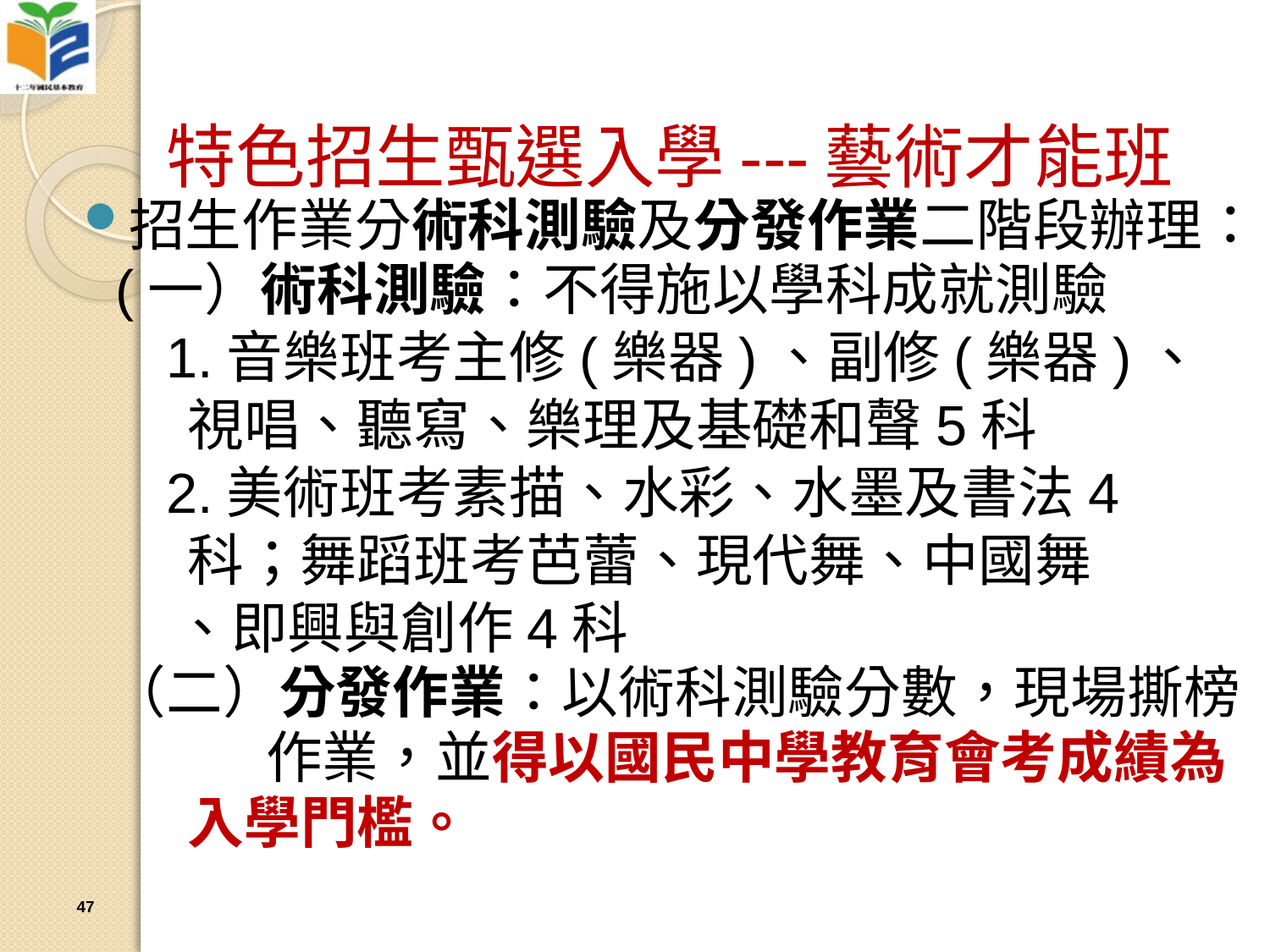

特色招生甄選入學---藝術才能班
招生作業分術科測驗及分發作業二階段辦理：
  (一）術科測驗：不得施以學科成就測驗
      1.音樂班考主修(樂器)、副修(樂器)、
        視唱、聽寫、樂理及基礎和聲5科
      2.美術班考素描、水彩、水墨及書法4
        科；舞蹈班考芭蕾、現代舞、中國舞
       、即興與創作4科
 （二）分發作業：以術科測驗分數，現場撕榜
　　　 作業，並得以國民中學教育會考成績為
       入學門檻。
47